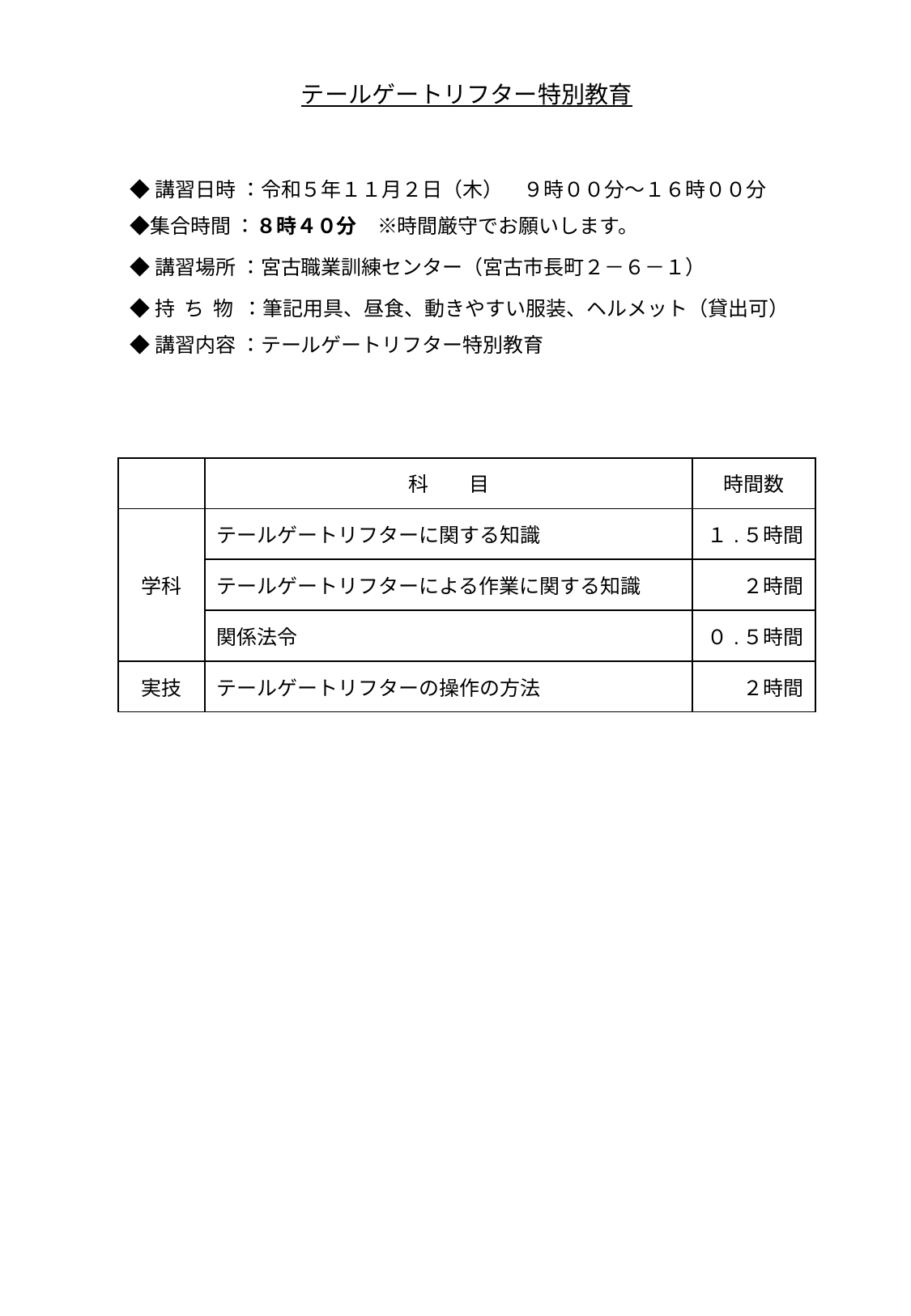

テールゲートリフター特別教育

◆講習日時 ：令和５年１１月２日（木）　９時００分～１６時００分
◆集合時間 ：８時４０分　※時間厳守でお願いします。
◆講習場所 ：宮古職業訓練センター（宮古市長町２－６－１）
◆持  ち  物  ：筆記用具、昼食、動きやすい服装、ヘルメット（貸出可）
◆講習内容 ：テールゲートリフター特別教育
|  | 科　　目 | 時間数 |
| --- | --- | --- |
| 学科 | テールゲートリフターに関する知識 | １.５時間 |
|  | テールゲートリフターによる作業に関する知識 | ２時間 |
|  | 関係法令 | ０.５時間 |
| 実技 | テールゲートリフターの操作の方法 | ２時間 |